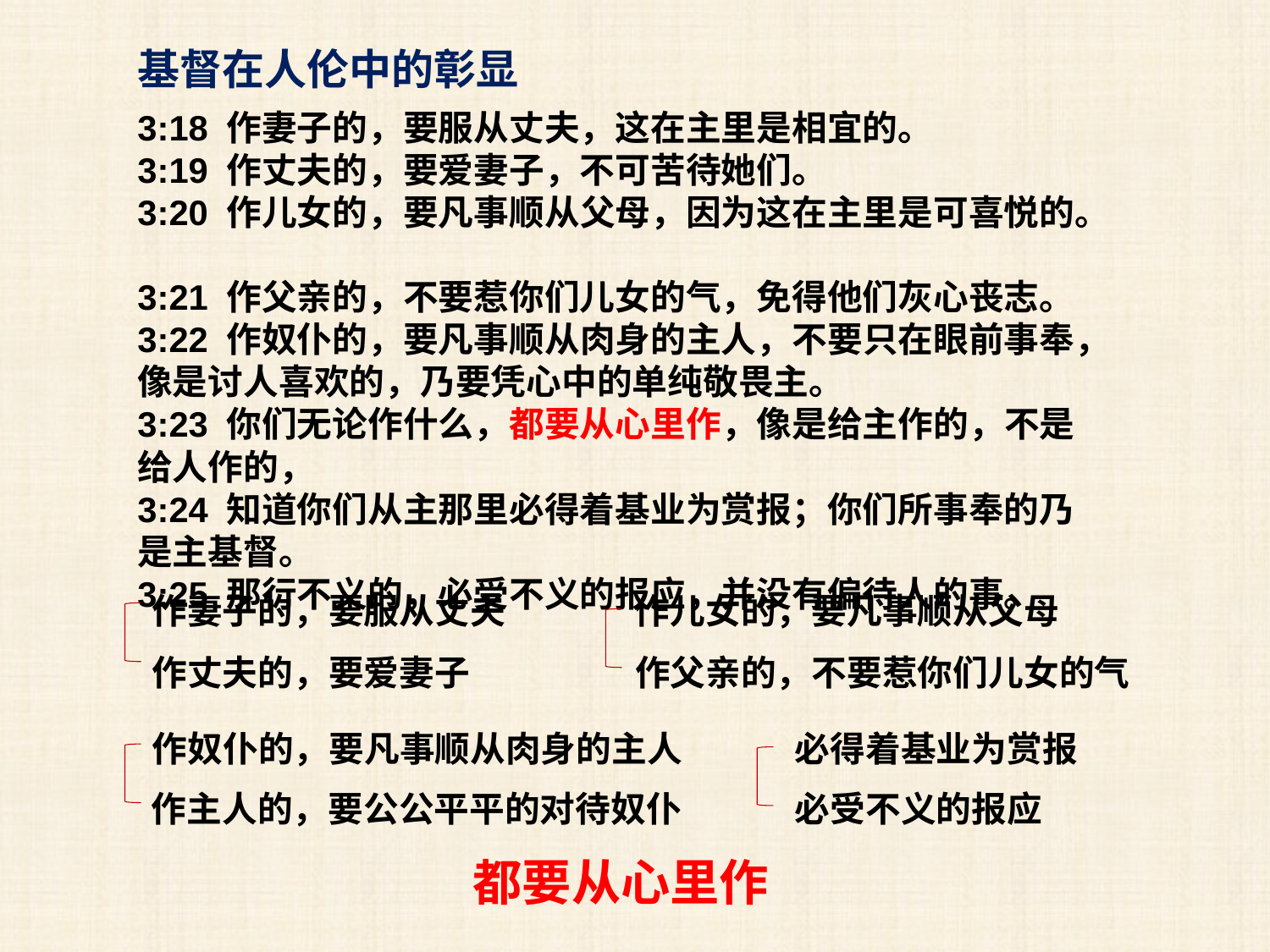

基督在人伦中的彰显
3:18 作妻子的，要服从丈夫，这在主里是相宜的。
3:19 作丈夫的，要爱妻子，不可苦待她们。
3:20 作儿女的，要凡事顺从父母，因为这在主里是可喜悦的。
3:21 作父亲的，不要惹你们儿女的气，免得他们灰心丧志。
3:22 作奴仆的，要凡事顺从肉身的主人，不要只在眼前事奉，像是讨人喜欢的，乃要凭心中的单纯敬畏主。
3:23 你们无论作什么，都要从心里作，像是给主作的，不是给人作的，
3:24 知道你们从主那里必得着基业为赏报；你们所事奉的乃是主基督。
3:25 那行不义的，必受不义的报应，并没有偏待人的事。
作妻子的，要服从丈夫
作儿女的，要凡事顺从父母

作丈夫的，要爱妻子
作父亲的，不要惹你们儿女的气
作奴仆的，要凡事顺从肉身的主人
必得着基业为赏报

作主人的，要公公平平的对待奴仆
必受不义的报应
都要从心里作